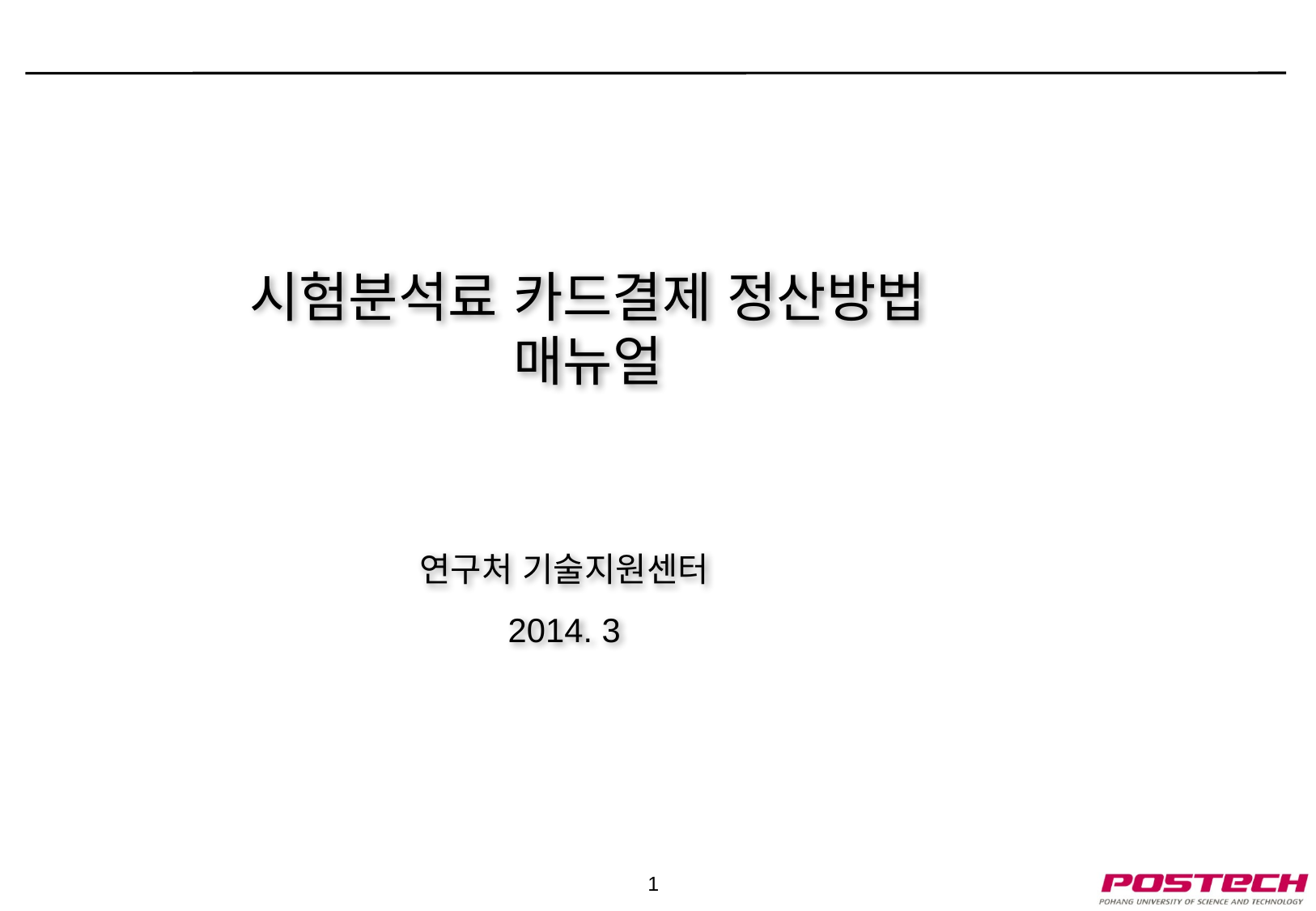

시험분석료 카드결제 정산방법
매뉴얼
연구처 기술지원센터
2014. 3
1